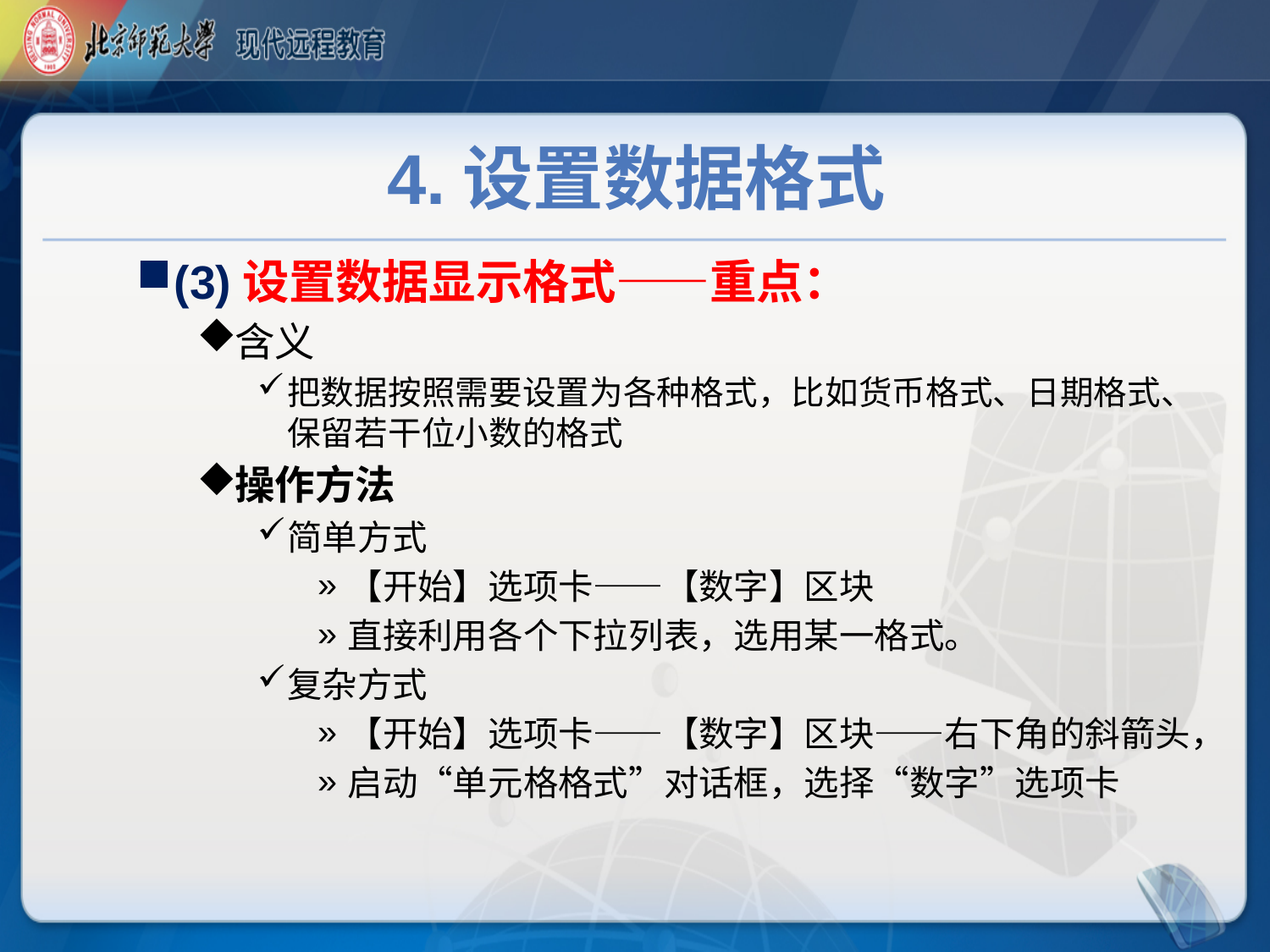

# 4.设置数据格式
(3)设置数据显示格式——重点：
含义
把数据按照需要设置为各种格式，比如货币格式、日期格式、保留若干位小数的格式
操作方法
简单方式
【开始】选项卡——【数字】区块
直接利用各个下拉列表，选用某一格式。
复杂方式
【开始】选项卡——【数字】区块——右下角的斜箭头，
启动“单元格格式”对话框，选择“数字”选项卡